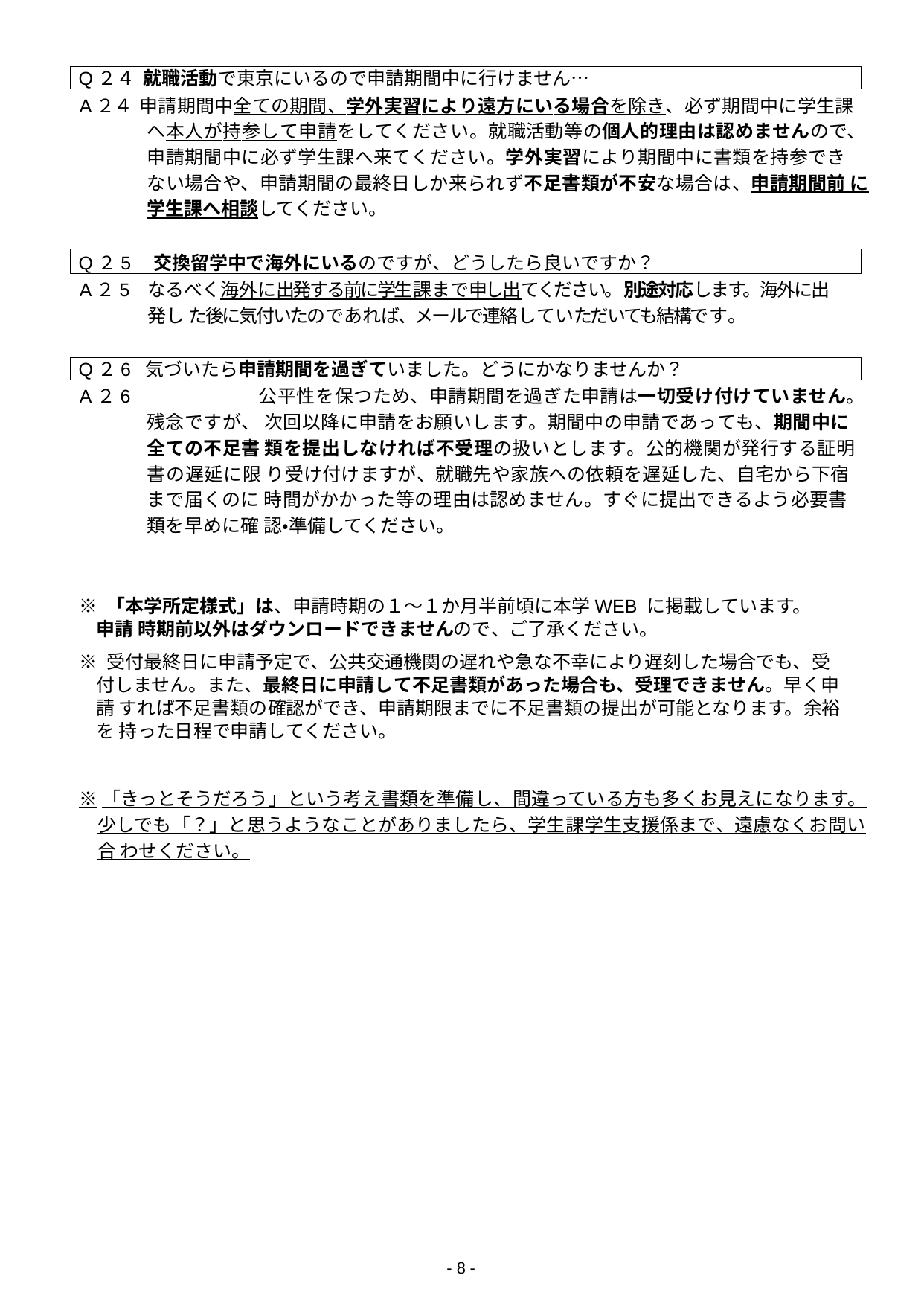

Q２４ 就職活動で東京にいるので申請期間中に行けません…
A２４ 申請期間中全ての期間、学外実習により遠方にいる場合を除き、必ず期間中に学生課 へ本人が持参して申請をしてください。就職活動等の個人的理由は認めませんので、 申請期間中に必ず学生課へ来てください。学外実習により期間中に書類を持参でき ない場合や、申請期間の最終日しか来られず不足書類が不安な場合は、申請期間前 に学生課へ相談してください。
Q２5	交換留学中で海外にいるのですが、どうしたら良いですか？
A２5	なるべく海外に出発する前に学生課まで申し出てください。別途対応します。海外に出発し た後に気付いたのであれば、メールで連絡していただいても結構です。
Q２6 気づいたら申請期間を過ぎていました。どうにかなりませんか？
A２6		公平性を保つため、申請期間を過ぎた申請は一切受け付けていません。残念ですが、 次回以降に申請をお願いします。期間中の申請であっても、期間中に全ての不足書 類を提出しなければ不受理の扱いとします。公的機関が発行する証明書の遅延に限 り受け付けますが、就職先や家族への依頼を遅延した、自宅から下宿まで届くのに 時間がかかった等の理由は認めません。すぐに提出できるよう必要書類を早めに確 認・準備してください。
※ 「本学所定様式」は、申請時期の１～１か月半前頃に本学WEB に掲載しています。申請 時期前以外はダウンロードできませんので、ご了承ください。
※ 受付最終日に申請予定で、公共交通機関の遅れや急な不幸により遅刻した場合でも、受 付しません。また、最終日に申請して不足書類があった場合も、受理できません。早く申請 すれば不足書類の確認ができ、申請期限までに不足書類の提出が可能となります。余裕を 持った日程で申請してください。

※「きっとそうだろう」という考え書類を準備し、間違っている方も多くお見えになります。 少しでも「？」と思うようなことがありましたら、学生課学生支援係まで、遠慮なくお問い合 わせください。
- 8 -